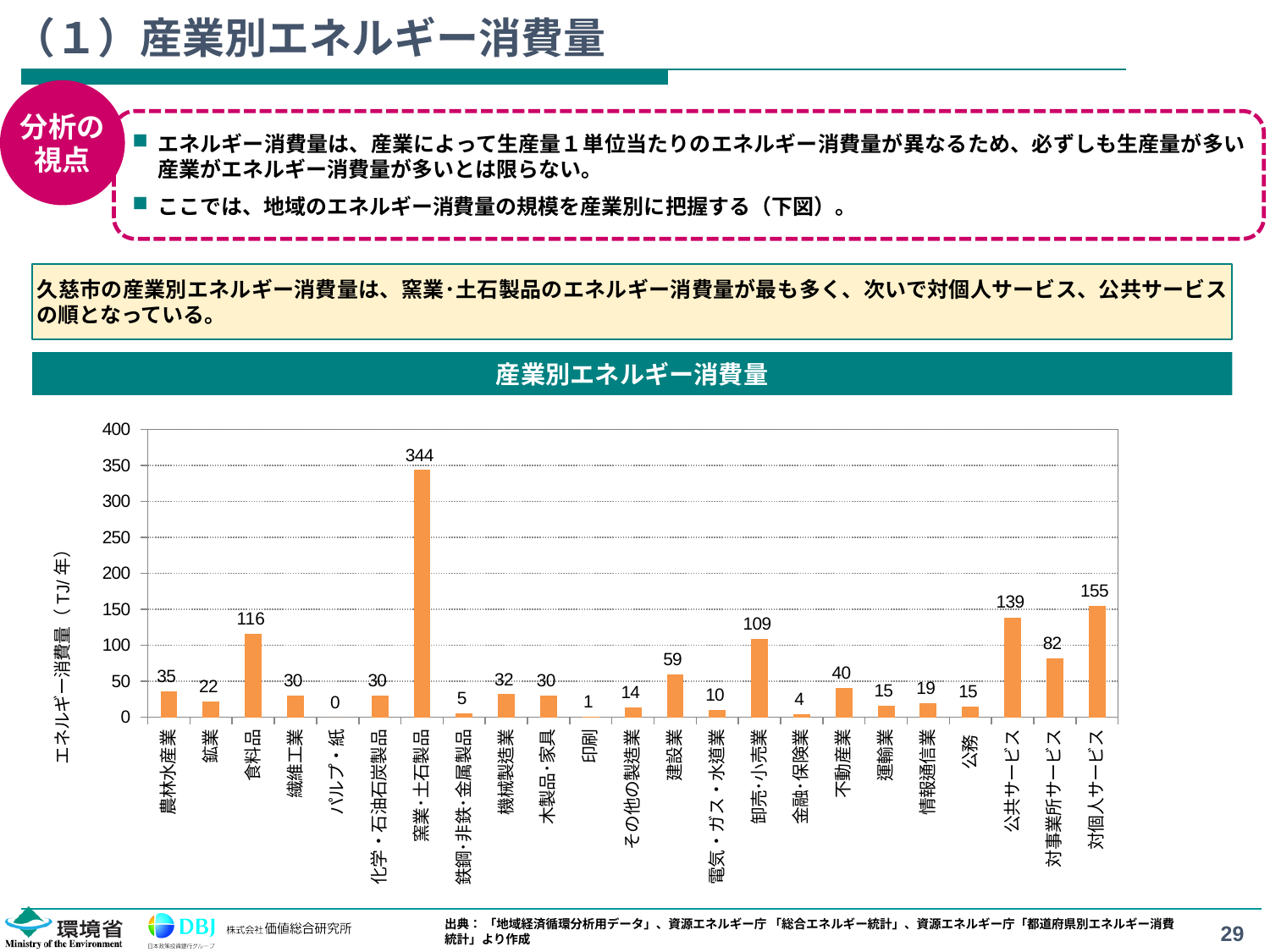

# （１）産業別エネルギー消費量
分析の
視点
エネルギー消費量は、産業によって生産量１単位当たりのエネルギー消費量が異なるため、必ずしも生産量が多い産業がエネルギー消費量が多いとは限らない。
ここでは、地域のエネルギー消費量の規模を産業別に把握する（下図）。
久慈市の産業別エネルギー消費量は、窯業･土石製品のエネルギー消費量が最も多く、次いで対個人サービス、公共サービスの順となっている。
産業別エネルギー消費量

### Chart

| Category |  |
|---|---|
| 農林水産業 | 35.40339715782762 |
| 鉱業 | 22.295188275281 |
| 食料品 | 115.54548420183916 |
| 繊維工業 | 30.393893297898607 |
| パルプ・紙 | 0.0 |
| 化学・石油石炭製品 | 29.557382265732464 |
| 窯業･土石製品 | 343.7441179232474 |
| 鉄鋼･非鉄･金属製品 | 5.435970969206865 |
| 機械製造業 | 31.853984102564578 |
| 木製品･家具 | 30.30115190281432 |
| 印刷 | 0.8839883901138025 |
| その他の製造業 | 13.704750068347977 |
| 建設業 | 59.25423421361028 |
| 電気・ガス・水道業 | 9.860346032091543 |
| 卸売･小売業 | 108.8815086999338 |
| 金融･保険業 | 3.548965814169037 |
| 不動産業 | 40.23989714708498 |
| 運輸業 | 15.41311269957087 |
| 情報通信業 | 19.14044125439942 |
| 公務  | 14.689735605646113 |
| 公共サービス | 138.91393450558192 |
| 対事業所サービス | 82.07021418219696 |
| 対個人サービス | 154.76552788558823 |
出典： 「地域経済循環分析用データ」、資源エネルギー庁 「総合エネルギー統計」、資源エネルギー庁「都道府県別エネルギー消費統計」より作成
29